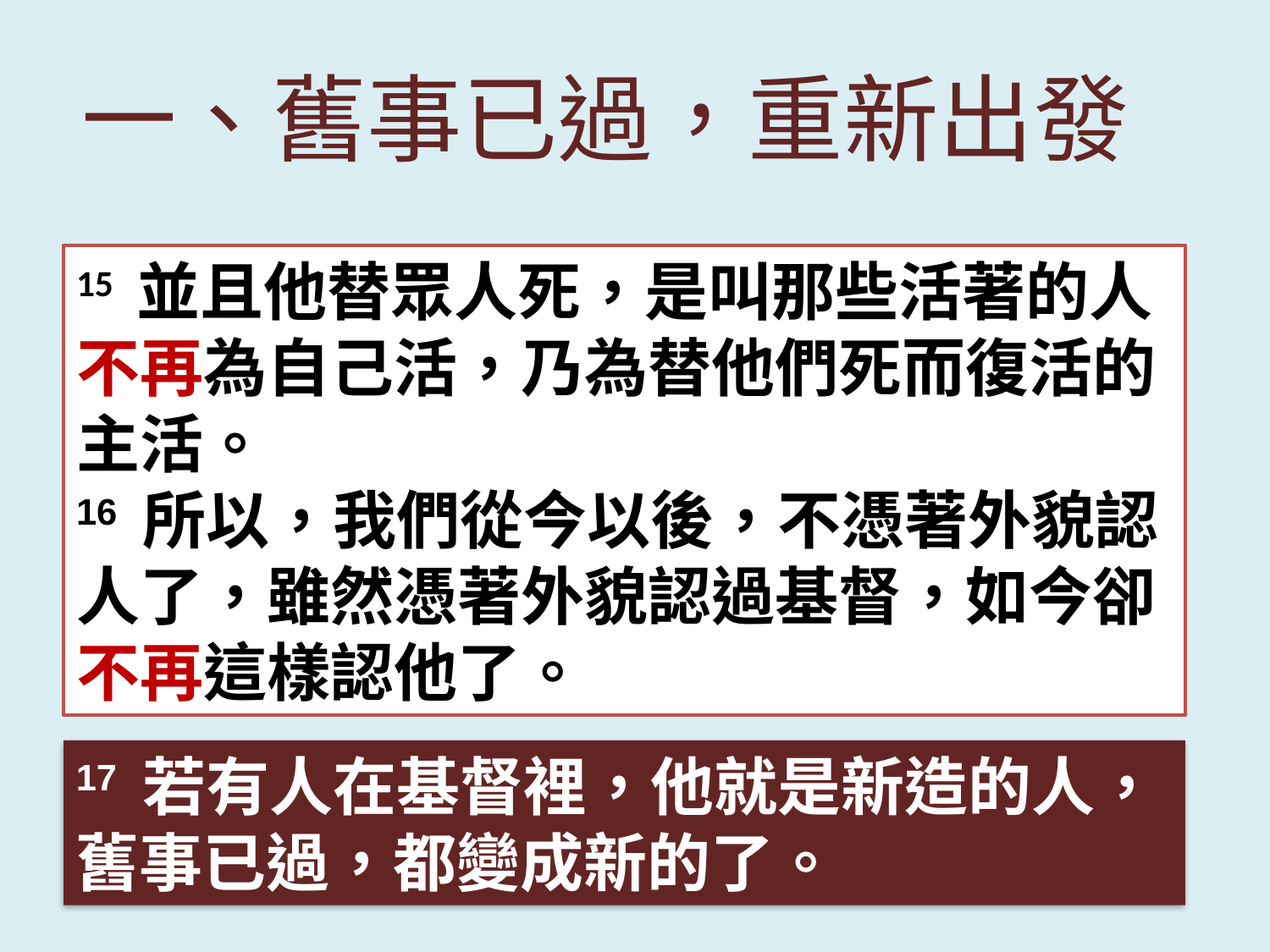

一、舊事已過，重新出發
15 並且他替眾人死，是叫那些活著的人不再為自己活，乃為替他們死而復活的主活。
16 所以，我們從今以後，不憑著外貌認人了，雖然憑著外貌認過基督，如今卻不再這樣認他了。
17 若有人在基督裡，他就是新造的人，舊事已過，都變成新的了。